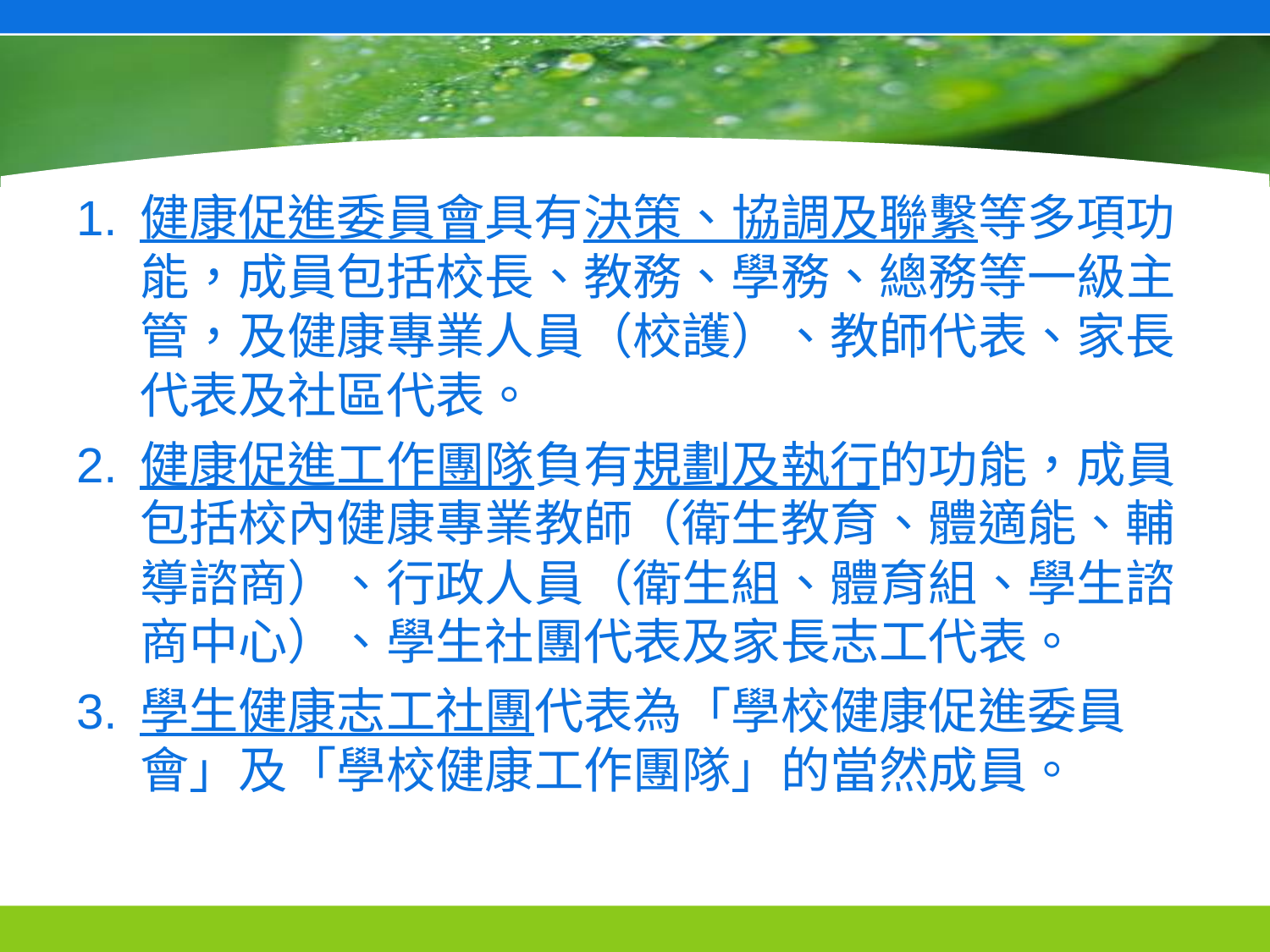

#
健康促進委員會具有決策、協調及聯繫等多項功能，成員包括校長、教務、學務、總務等一級主管，及健康專業人員（校護）、教師代表、家長代表及社區代表。
健康促進工作團隊負有規劃及執行的功能，成員包括校內健康專業教師（衛生教育、體適能、輔導諮商）、行政人員（衛生組、體育組、學生諮商中心）、學生社團代表及家長志工代表。
學生健康志工社團代表為「學校健康促進委員會」及「學校健康工作團隊」的當然成員。